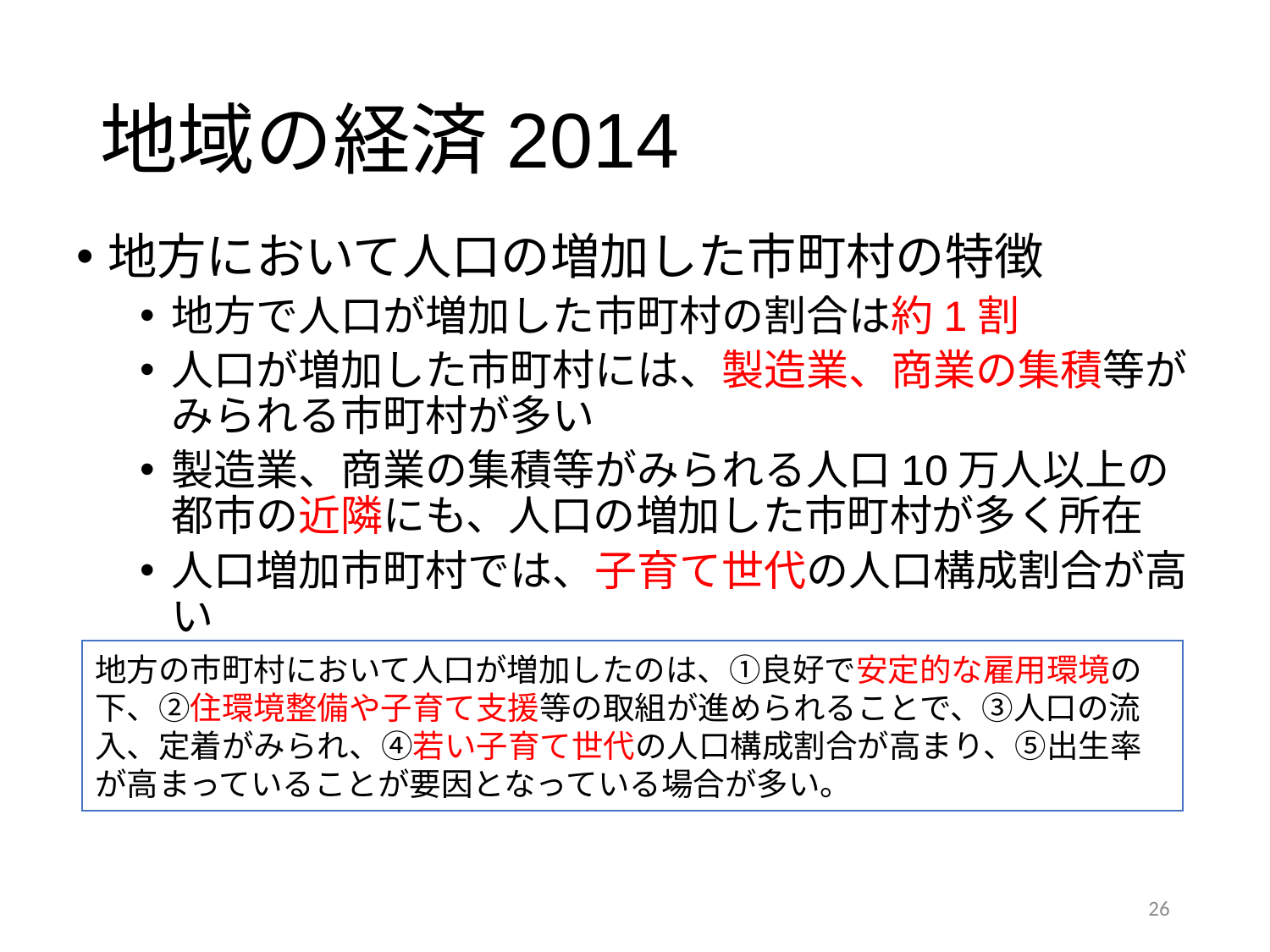

# 地域の経済2014
地方において人口の増加した市町村の特徴
地方で人口が増加した市町村の割合は約1割
人口が増加した市町村には、製造業、商業の集積等がみられる市町村が多い
製造業、商業の集積等がみられる人口10万人以上の都市の近隣にも、人口の増加した市町村が多く所在
人口増加市町村では、子育て世代の人口構成割合が高い
地方の市町村において人口が増加したのは、①良好で安定的な雇用環境の下、②住環境整備や子育て支援等の取組が進められることで、③人口の流入、定着がみられ、④若い子育て世代の人口構成割合が高まり、⑤出生率が高まっていることが要因となっている場合が多い。
26